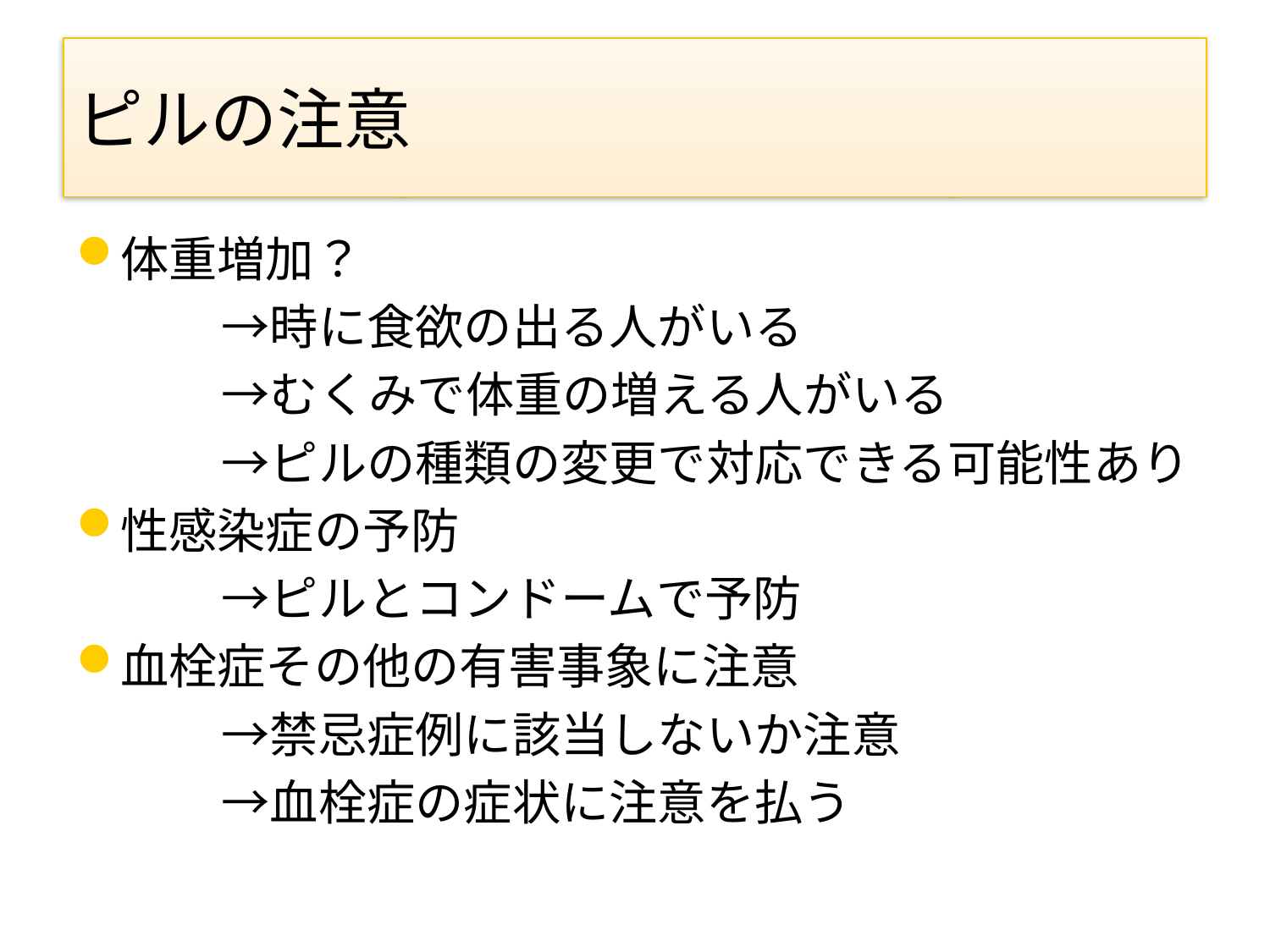

# ピルの注意
体重増加？
　　　→時に食欲の出る人がいる
　　　→むくみで体重の増える人がいる
　　　→ピルの種類の変更で対応できる可能性あり
性感染症の予防
　　　→ピルとコンドームで予防
血栓症その他の有害事象に注意
　　　→禁忌症例に該当しないか注意
　　　→血栓症の症状に注意を払う